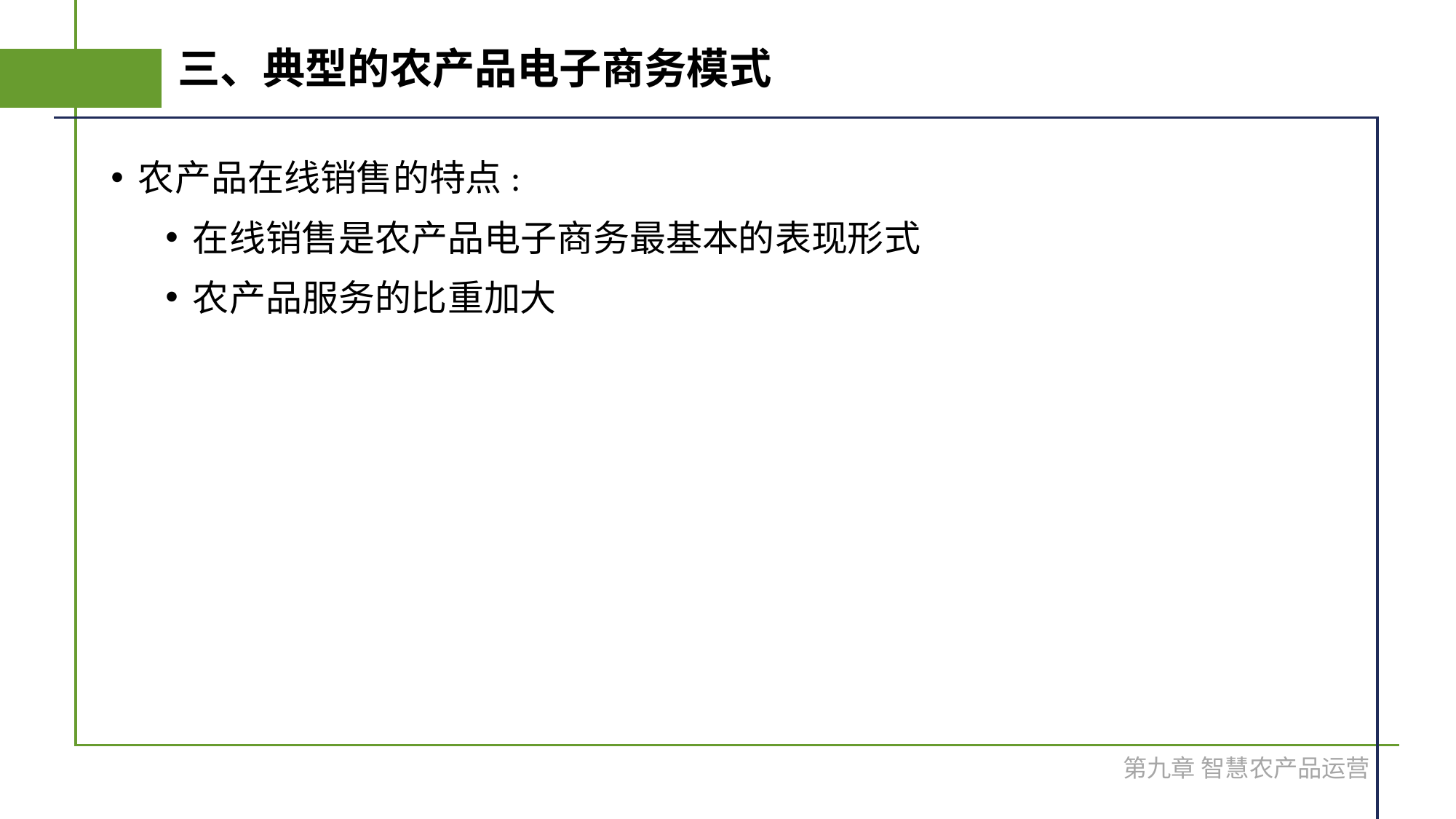

# 三、典型的农产品电子商务模式
农产品在线销售的特点:
在线销售是农产品电子商务最基本的表现形式
农产品服务的比重加大
第九章 智慧农产品运营